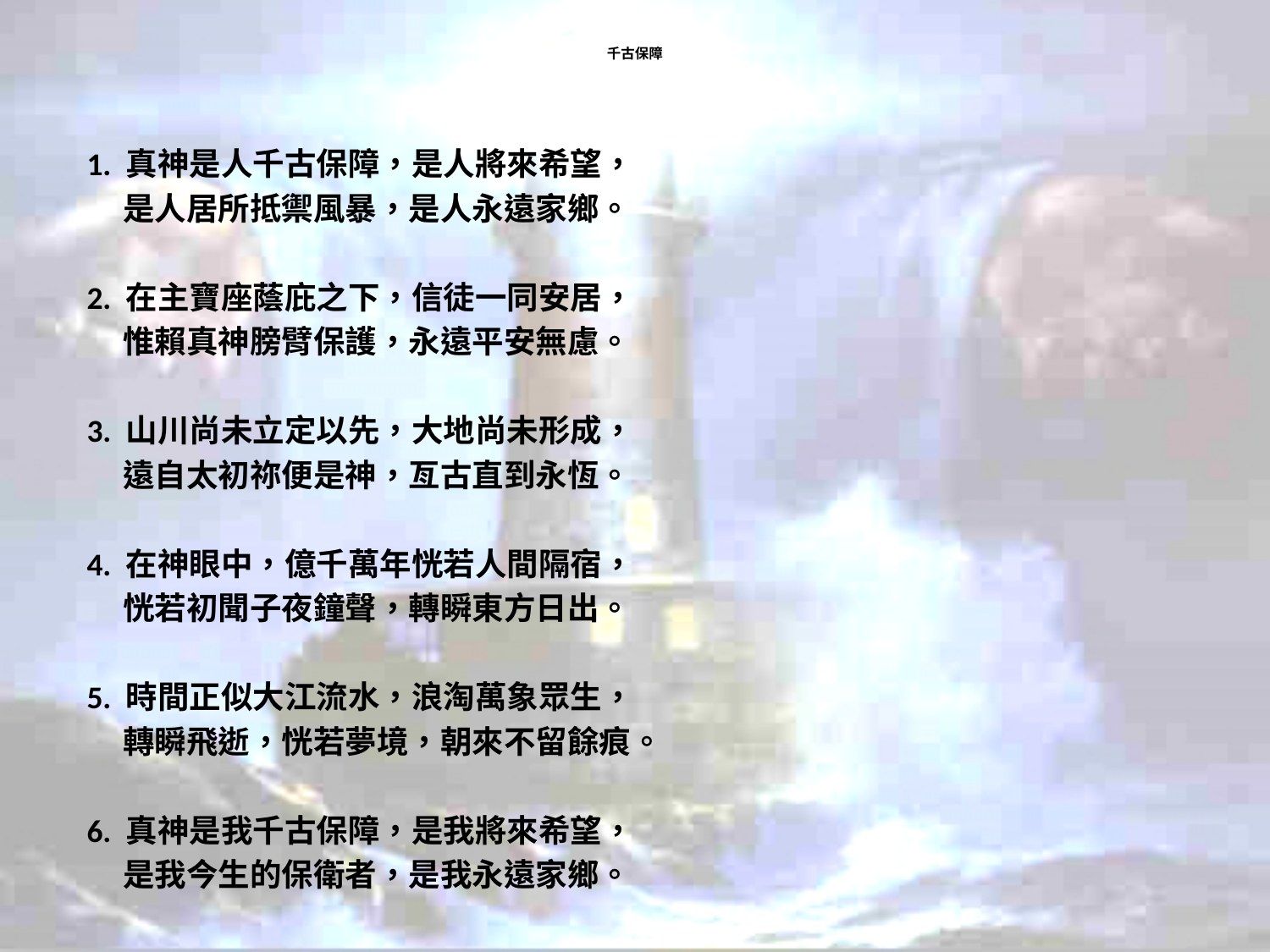

# 千古保障
1. 真神是人千古保障，是人將來希望，
    是人居所抵禦風暴，是人永遠家鄉。

2. 在主寶座蔭庇之下，信徒一同安居，
    惟賴真神膀臂保護，永遠平安無慮。

3. 山川尚未立定以先，大地尚未形成，
    遠自太初祢便是神，亙古直到永恆。

4. 在神眼中，億千萬年恍若人間隔宿，
    恍若初聞子夜鐘聲，轉瞬東方日出。

5. 時間正似大江流水，浪淘萬象眾生，
    轉瞬飛逝，恍若夢境，朝來不留餘痕。

6. 真神是我千古保障，是我將來希望，
    是我今生的保衛者，是我永遠家鄉。